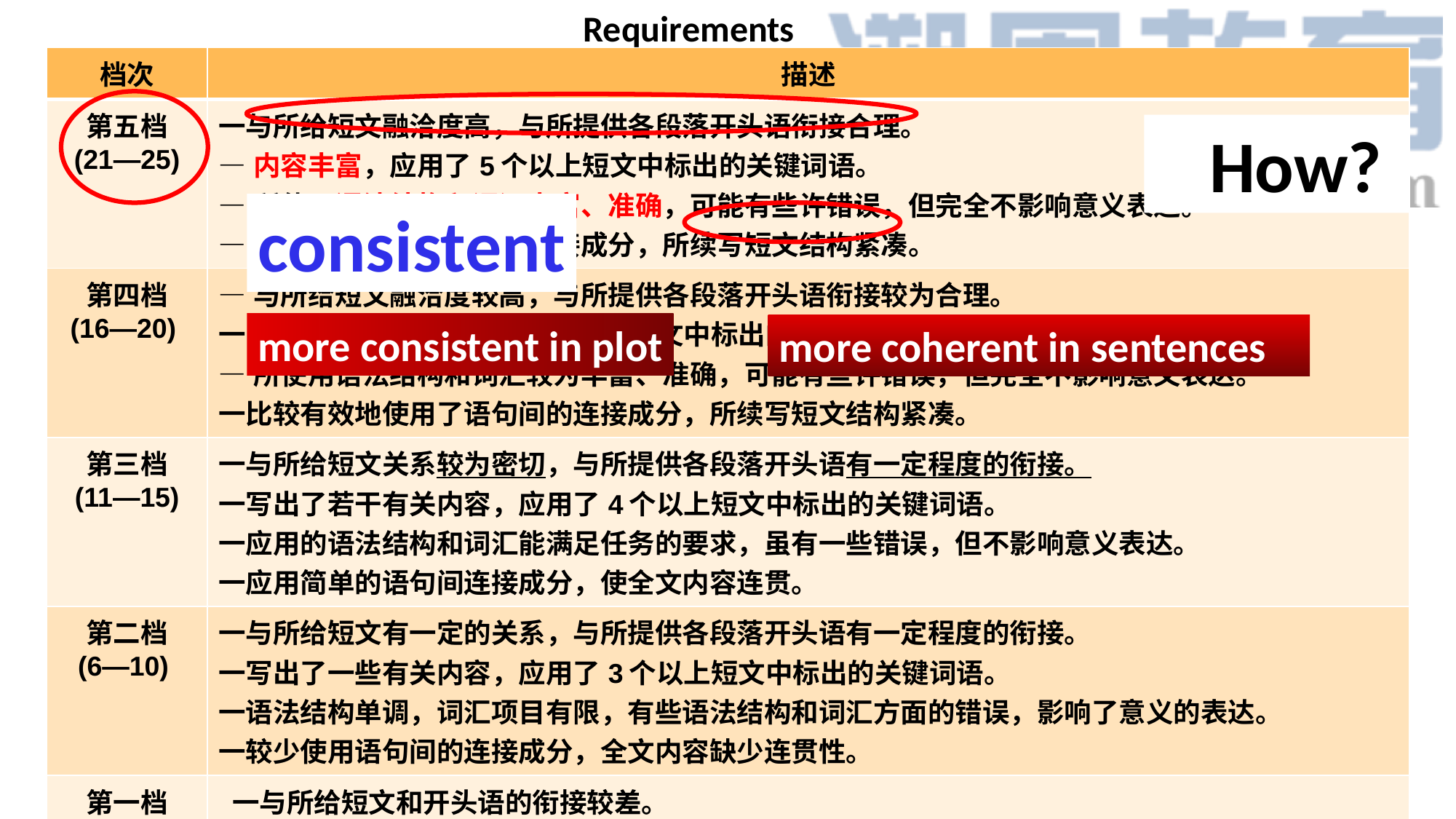

Requirements
| 档次 | 描述 |
| --- | --- |
| 第五档 (21—25) | 一与所给短文融洽度高，与所提供各段落开头语衔接合理。 ―内容丰富，应用了5个以上短文中标出的关键词语。 ―所使用语法结构和词汇丰富、准确，可能有些许错误，但完全不影响意义表达。 ―有效地使用了语句间的连接成分，所续写短文结构紧凑。 |
| 第四档 (16—20) | ―与所给短文融洽度较高，与所提供各段落开头语衔接较为合理。 一内容比较丰富，应用了5个以上短文中标出的关键词语。 ―所使用语法结构和词汇较为丰富、准确，可能有些许错误，但完全不影响意义表达。 一比较有效地使用了语句间的连接成分，所续写短文结构紧凑。 |
| 第三档 (11—15) | 一与所给短文关系较为密切，与所提供各段落开头语有一定程度的衔接。 一写出了若干有关内容，应用了4个以上短文中标出的关键词语。 一应用的语法结构和词汇能满足任务的要求，虽有一些错误，但不影响意义表达。 一应用简单的语句间连接成分，使全文内容连贯。 |
| 第二档 (6—10) | 一与所给短文有一定的关系，与所提供各段落开头语有一定程度的衔接。 一写出了一些有关内容，应用了3个以上短文中标出的关键词语。 一语法结构单调，词汇项目有限，有些语法结构和词汇方面的错误，影响了意义的表达。 一较少使用语句间的连接成分，全文内容缺少连贯性。 |
| 第一档 (1—5) | 一与所给短文和开头语的衔接较差。 ―产出内容太少，很少使用短文中标出的关键词语。 一语法结构单调，词汇项目有限，有较多语法结构和词汇方面的错误，严重影响了意义的表达。 ―缺乏语句间的连接成分，全文内容不连贯。 |

How?
consistent

more consistent in plot
more coherent in sentences